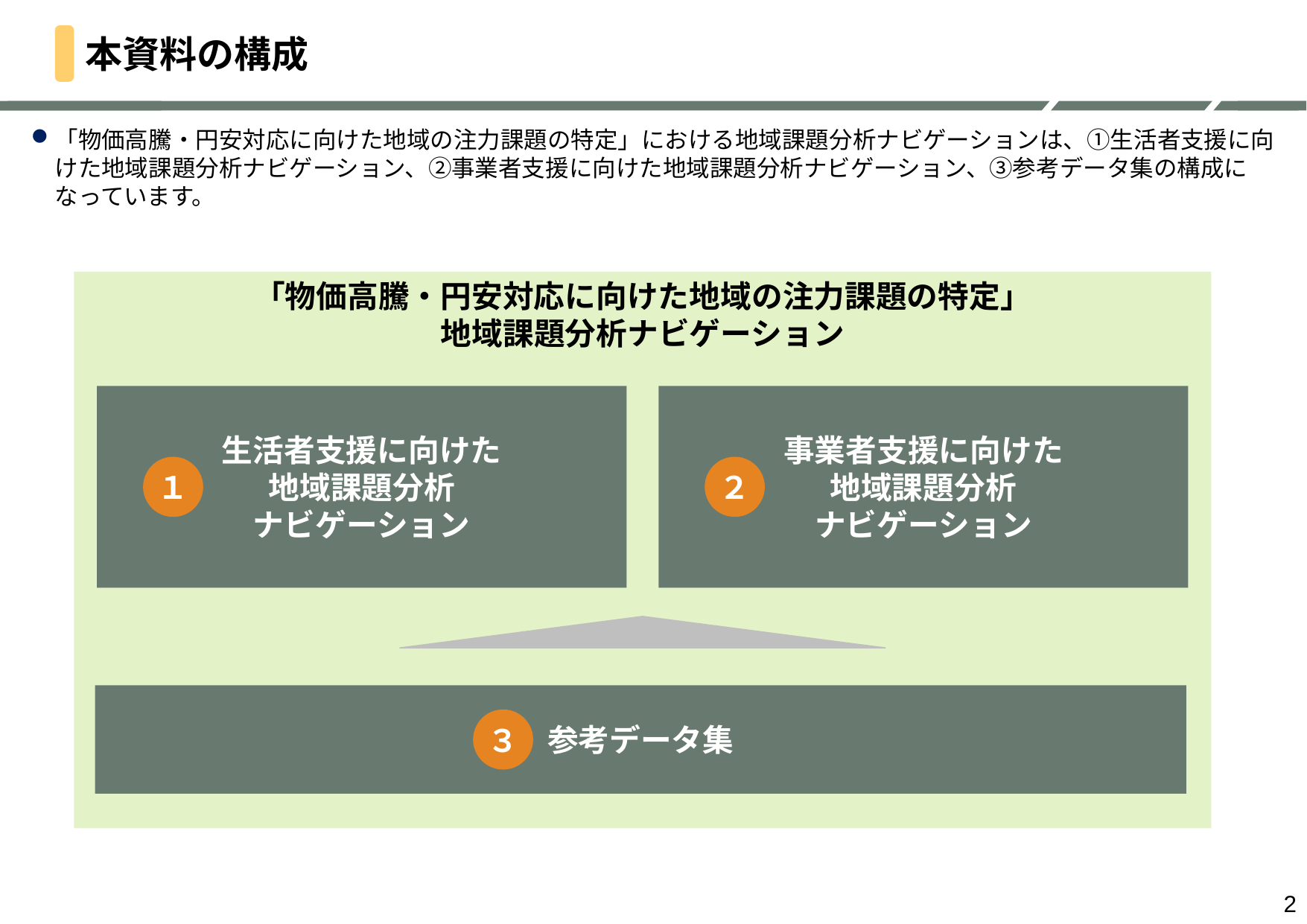

# 本資料の構成
「物価高騰・円安対応に向けた地域の注力課題の特定」における地域課題分析ナビゲーションは、①生活者支援に向けた地域課題分析ナビゲーション、②事業者支援に向けた地域課題分析ナビゲーション、③参考データ集の構成になっています。
「物価高騰・円安対応に向けた地域の注力課題の特定」
地域課題分析ナビゲーション
生活者支援に向けた
地域課題分析
ナビゲーション
事業者支援に向けた
地域課題分析
ナビゲーション
１
２

参考データ集
３
2